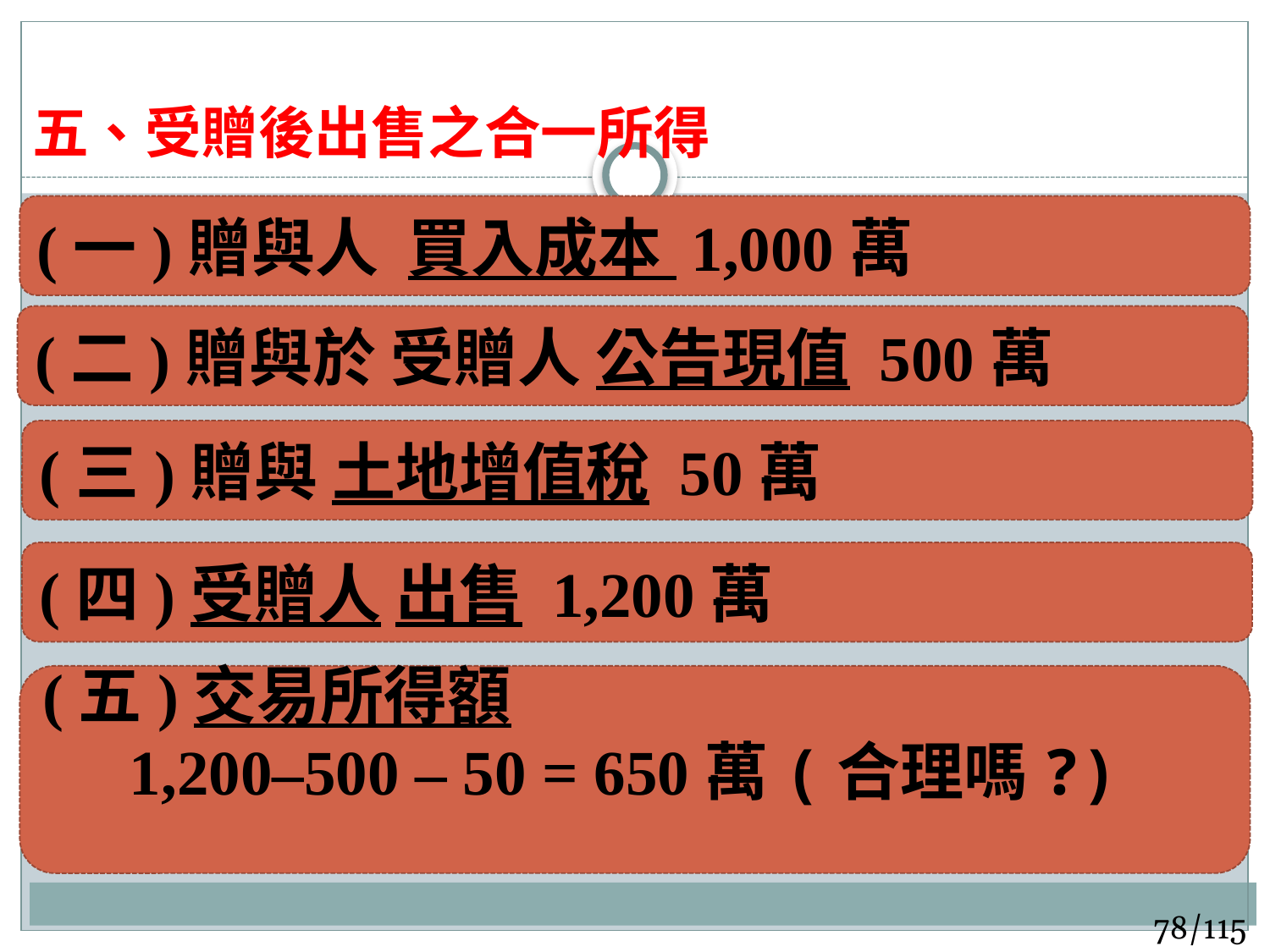

# 五、受贈後出售之合一所得

(一)贈與人  買入成本 1,000萬
(二)贈與於 受贈人 公告現值 500萬
(三)贈與 土地增值稅 50萬
(四)受贈人 出售 1,200萬
(五)交易所得額
     1,200–500 – 50 = 650萬(合理嗎?)